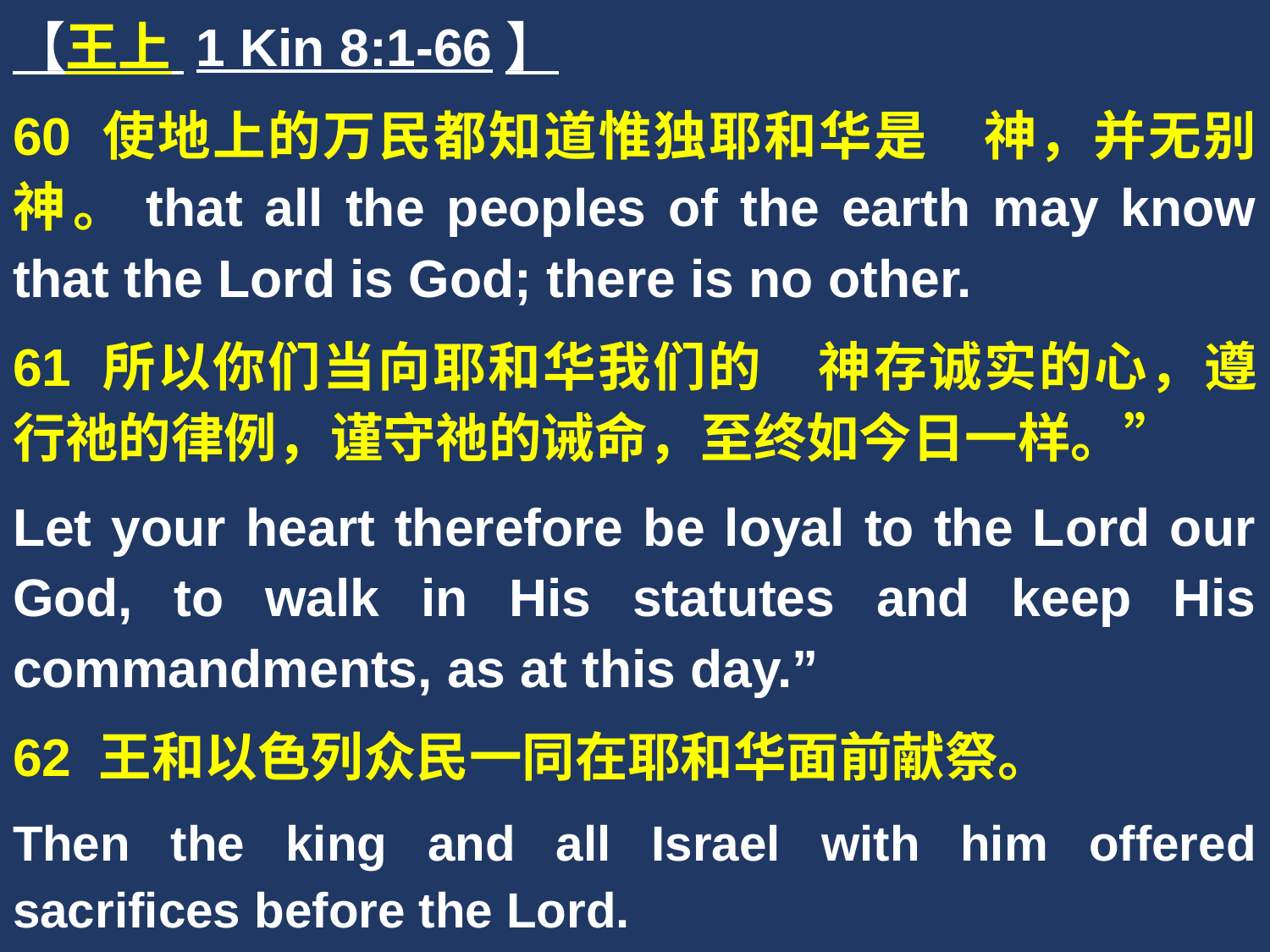

【王上 1 Kin 8:1-66】
60 使地上的万民都知道惟独耶和华是　神，并无别神。that all the peoples of the earth may know that the Lord is God; there is no other.
61 所以你们当向耶和华我们的　神存诚实的心，遵行祂的律例，谨守祂的诫命，至终如今日一样。”
Let your heart therefore be loyal to the Lord our God, to walk in His statutes and keep His commandments, as at this day.”
62 王和以色列众民一同在耶和华面前献祭。
Then the king and all Israel with him offered sacrifices before the Lord.